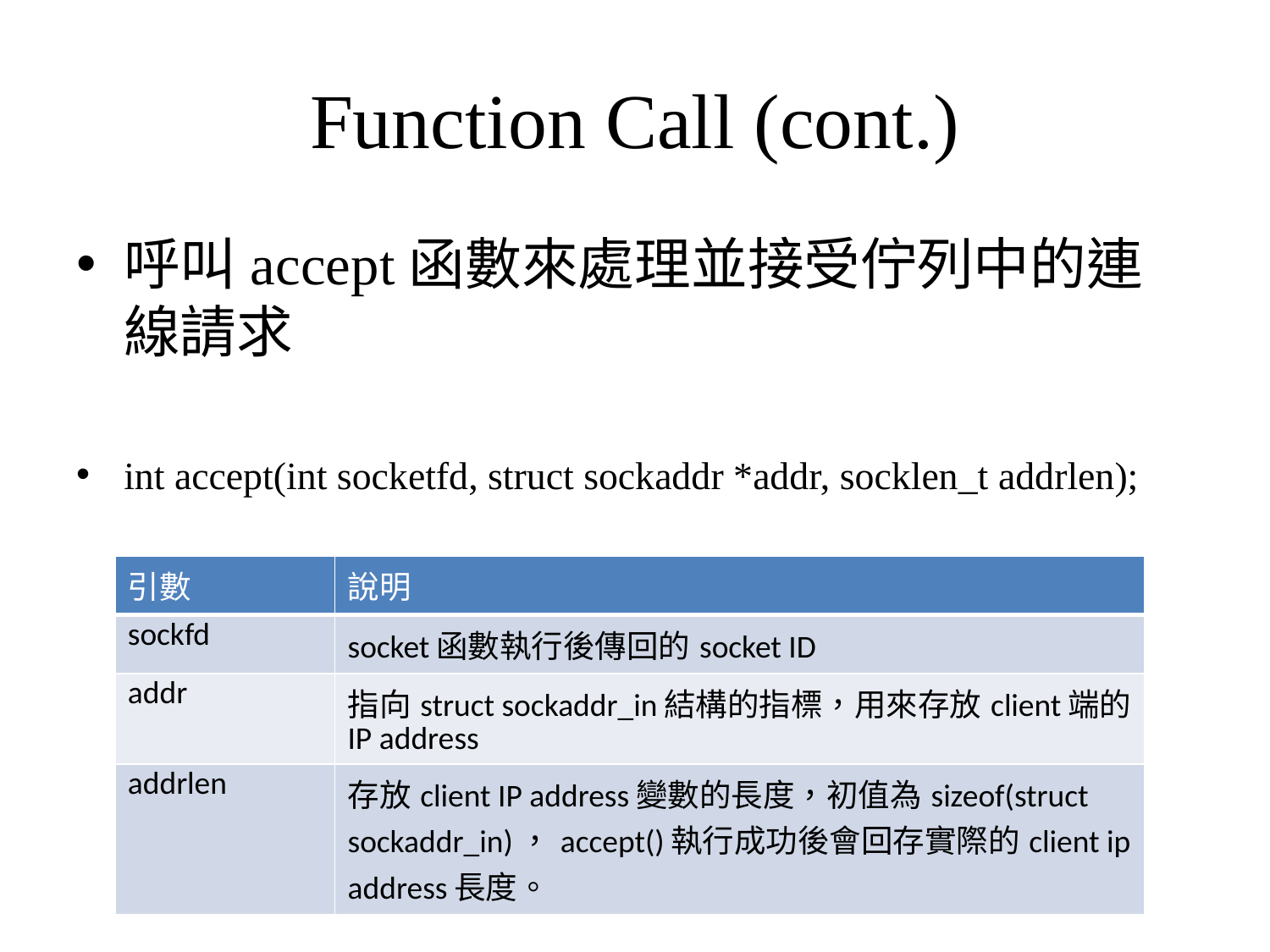

# Function Call (cont.)
呼叫accept函數來處理並接受佇列中的連線請求

int accept(int socketfd, struct sockaddr *addr, socklen_t addrlen);
| 引數 | 說明 |
| --- | --- |
| sockfd | socket函數執行後傳回的socket ID |
| addr | 指向struct sockaddr\_in結構的指標，用來存放client端的IP address |
| addrlen | 存放client IP address變數的長度，初值為sizeof(struct sockaddr\_in)，accept()執行成功後會回存實際的client ip address長度。 |